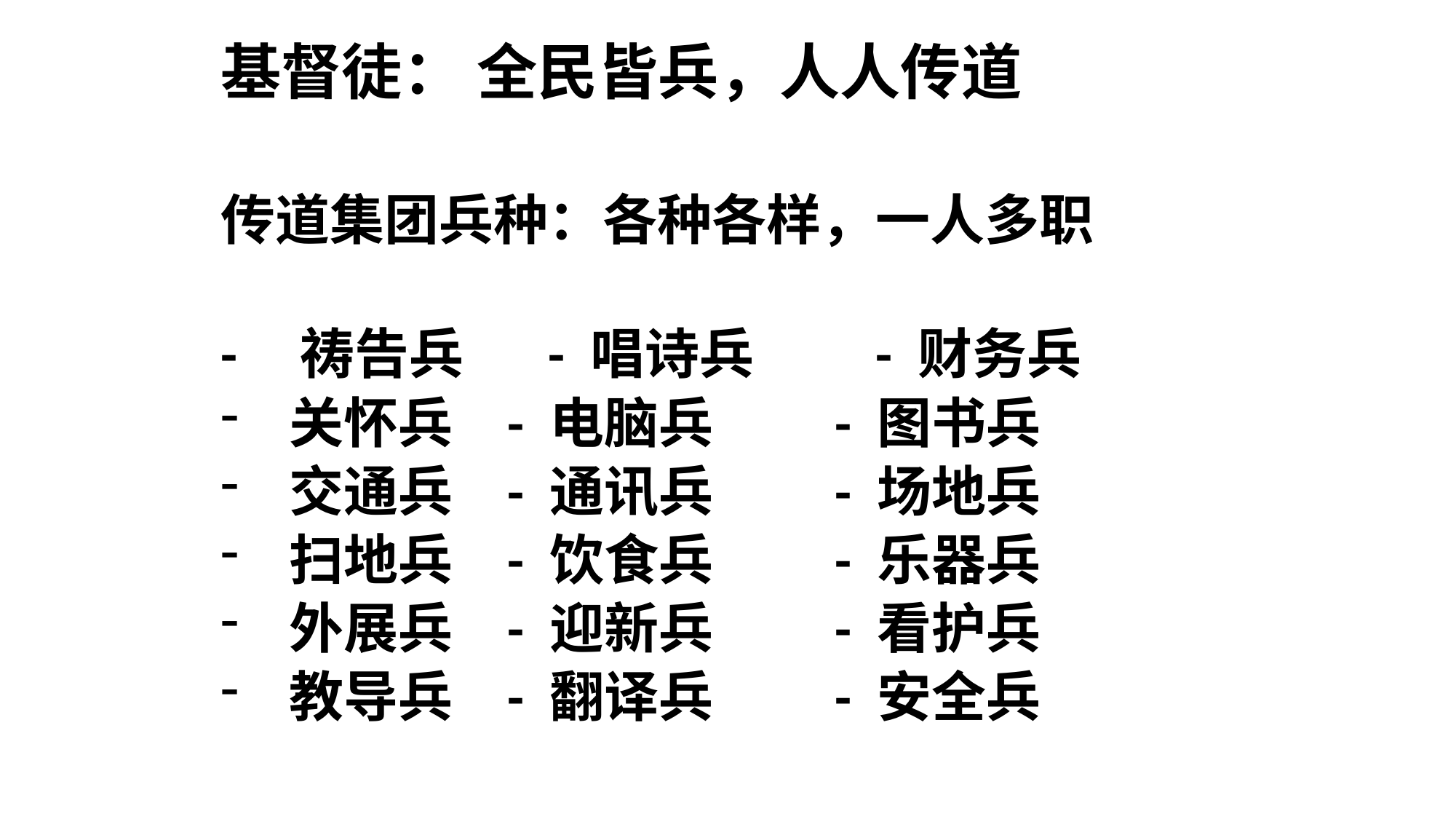

基督徒： 全民皆兵，人人传道

传道集团兵种：各种各样，一人多职
-    祷告兵	- 唱诗兵		- 财务兵
关怀兵	- 电脑兵		- 图书兵
交通兵	- 通讯兵 		- 场地兵
扫地兵	- 饮食兵		- 乐器兵
外展兵	- 迎新兵		- 看护兵
教导兵	- 翻译兵		- 安全兵